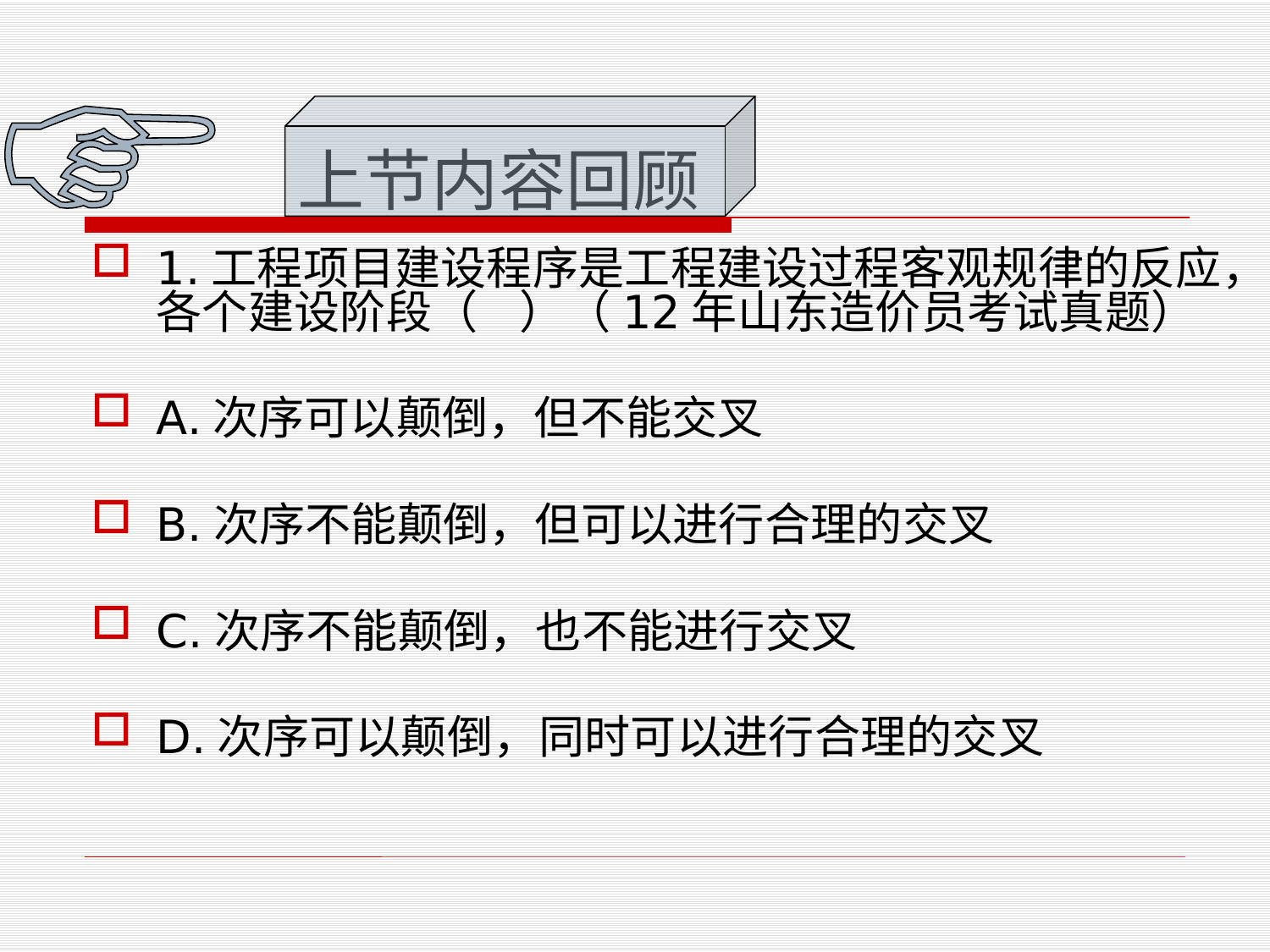

# 上节内容回顾

1.工程项目建设程序是工程建设过程客观规律的反应，各个建设阶段（    ）（12年山东造价员考试真题）

A.次序可以颠倒，但不能交叉

B.次序不能颠倒，但可以进行合理的交叉

C.次序不能颠倒，也不能进行交叉

D.次序可以颠倒，同时可以进行合理的交叉